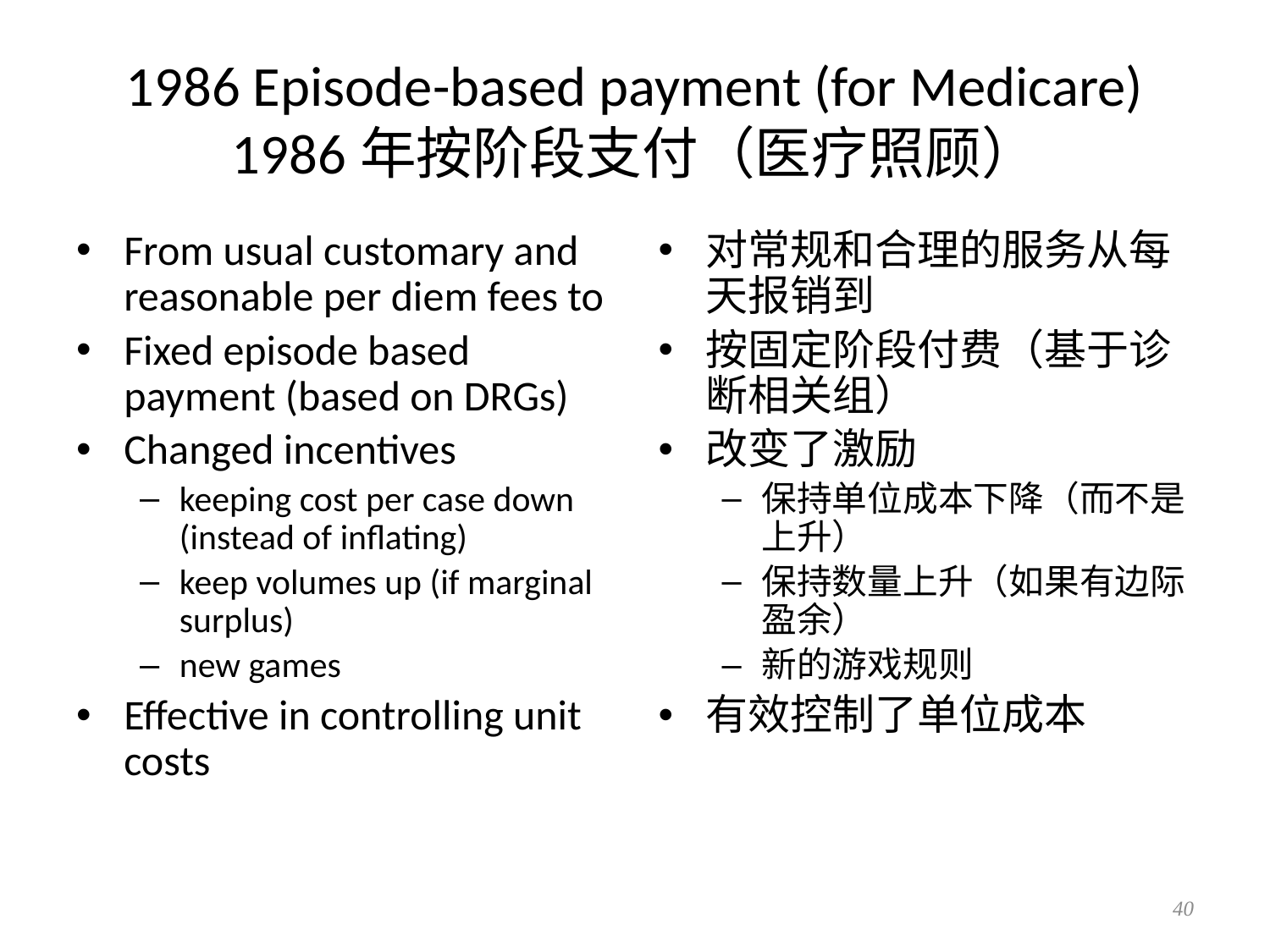

# 1986 Episode-based payment (for Medicare) 1986年按阶段支付（医疗照顾）
From usual customary and reasonable per diem fees to
Fixed episode based payment (based on DRGs)
Changed incentives
keeping cost per case down (instead of inflating)
keep volumes up (if marginal surplus)
new games
Effective in controlling unit costs
对常规和合理的服务从每天报销到
按固定阶段付费（基于诊断相关组）
改变了激励
保持单位成本下降（而不是上升）
保持数量上升（如果有边际盈余）
新的游戏规则
有效控制了单位成本
40